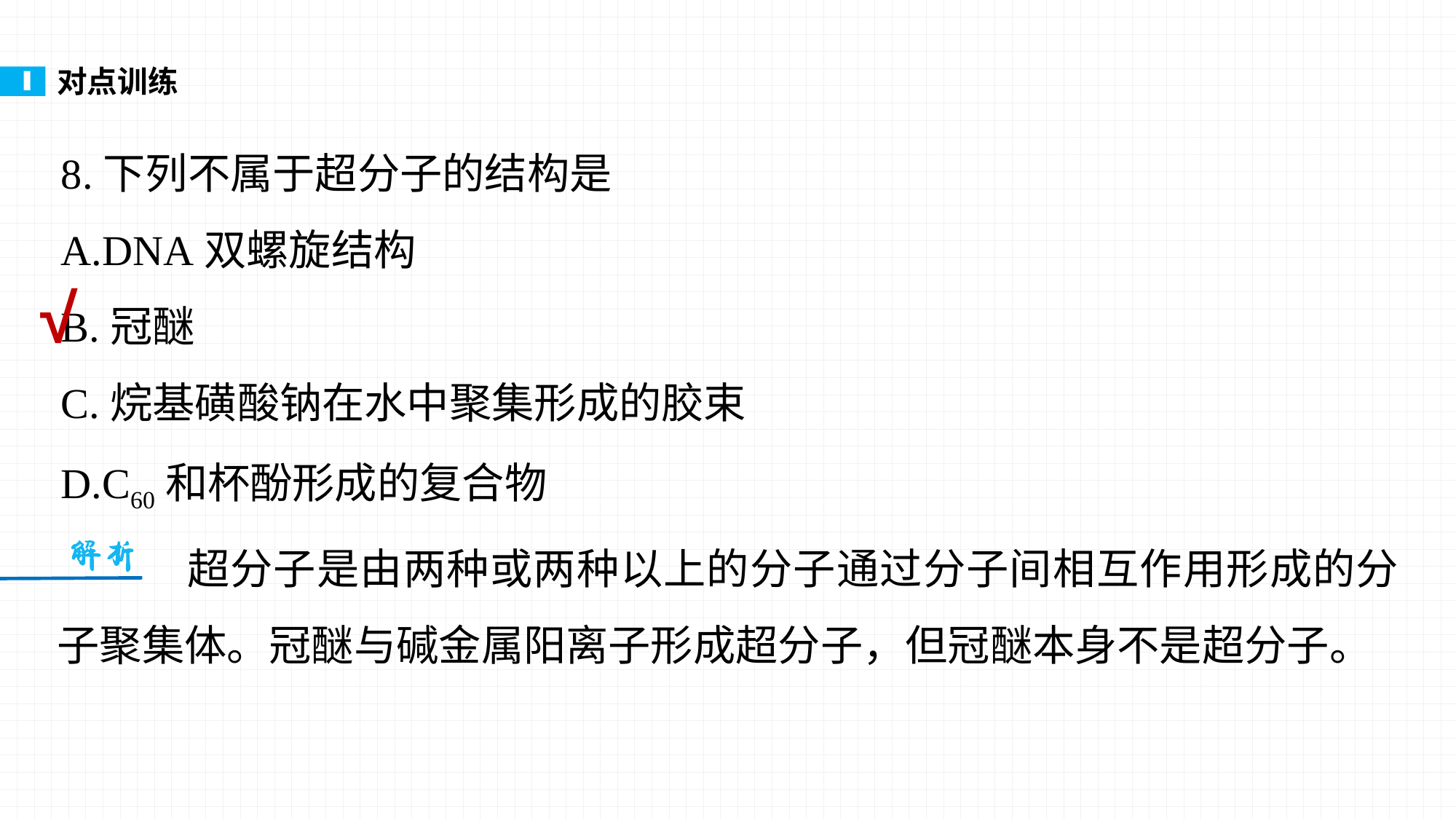

对点训练

8.下列不属于超分子的结构是
A.DNA双螺旋结构
B.冠醚
C.烷基磺酸钠在水中聚集形成的胶束
D.C60和杯酚形成的复合物
√
　　　超分子是由两种或两种以上的分子通过分子间相互作用形成的分子聚集体。冠醚与碱金属阳离子形成超分子，但冠醚本身不是超分子。